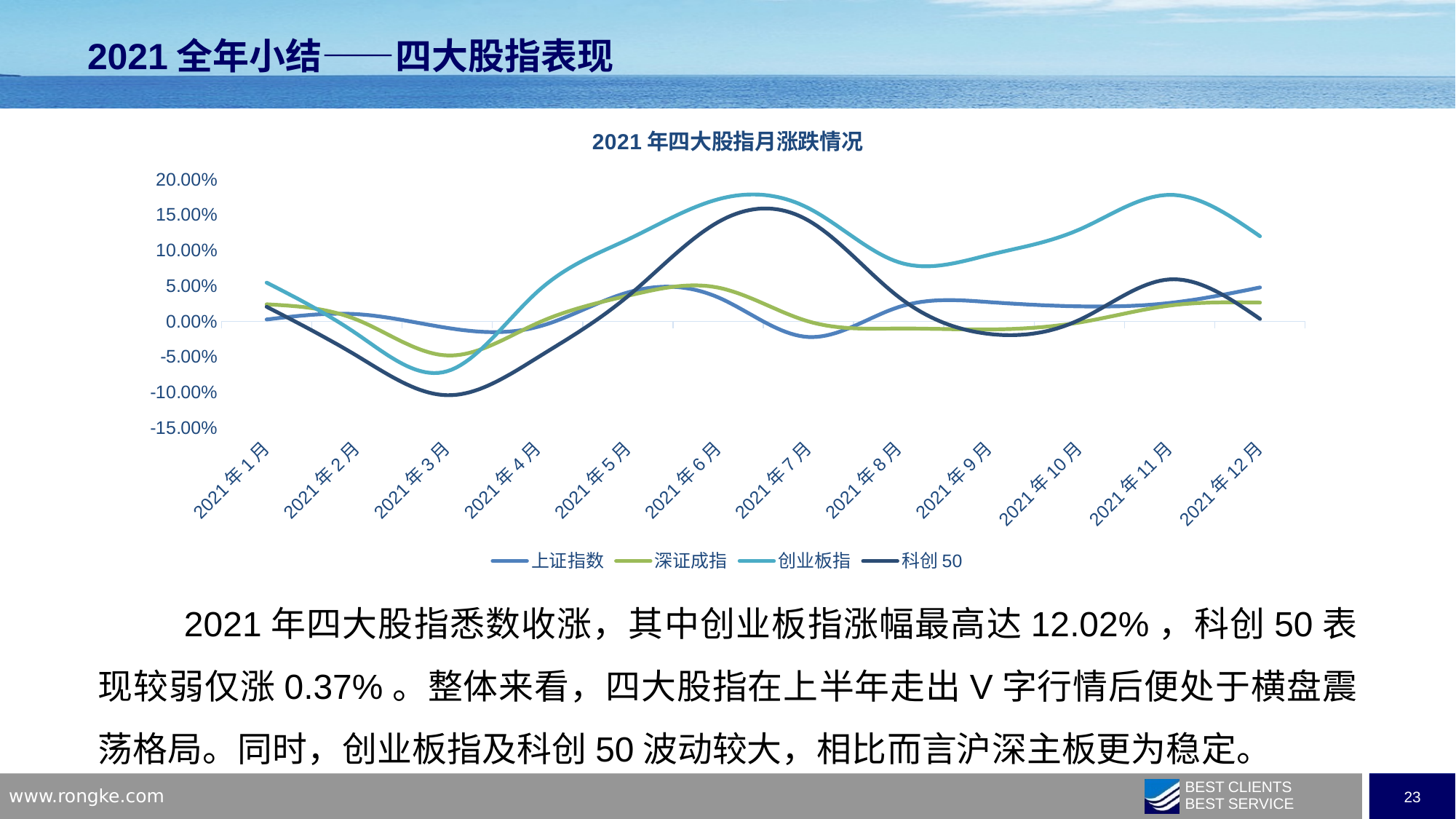

2021全年小结——四大股指表现

### Chart: 2021年四大股指月涨跌情况

| Category | 上证指数 | 深证成指 | 创业板指 | 科创50 |
|---|---|---|---|---|
| 44227 | 0.002879268778195554 | 0.024277457749886988 | 0.05481947058991499 | 0.02077102299222866 |
| 44255 | 0.010368667276521082 | 0.0025404536532178668 | -0.017578926001775352 | -0.04841305324117151 |
| 44286 | -0.008971257786304476 | -0.047821750392545326 | -0.07003939612365939 | -0.10387126683527792 |
| 44316 | -0.007547473930335946 | -0.0022193630774807183 | 0.042187487305126004 | -0.05081566246516933 |
| 44347 | 0.04100350085153792 | 0.03632822256795731 | 0.11557082912895966 | 0.035635341506612406 |
| 44377 | 0.0340124799698065 | 0.047752997591710145 | 0.17224458992299496 | 0.14011894383684687 |
| 44408 | -0.021799708977877308 | 0.00017460129318580542 | 0.1597722354605704 | 0.14227410634910798 |
| 44439 | 0.020405841023673155 | -0.009833772050237388 | 0.08356007537177423 | 0.03456228277523943 |
| 44469 | 0.02738140007744727 | -0.01117227830680445 | 0.09385203834206779 | -0.01745220768122835 |
| 44500 | 0.021383621685867382 | -0.001333814010937684 | 0.12959389247651987 | 0.0022741838781037416 |
| 44530 | 0.026149175888888765 | 0.02246274039086149 | 0.1784526509054527 | 0.05935684529347318 |
| 44561 | 0.04799964688294578 | 0.02672037627083168 | 0.12015691294107 | 0.0037091163761913126 |
2021年四大股指悉数收涨，其中创业板指涨幅最高达12.02%，科创50表现较弱仅涨0.37%。整体来看，四大股指在上半年走出V字行情后便处于横盘震荡格局。同时，创业板指及科创50波动较大，相比而言沪深主板更为稳定。